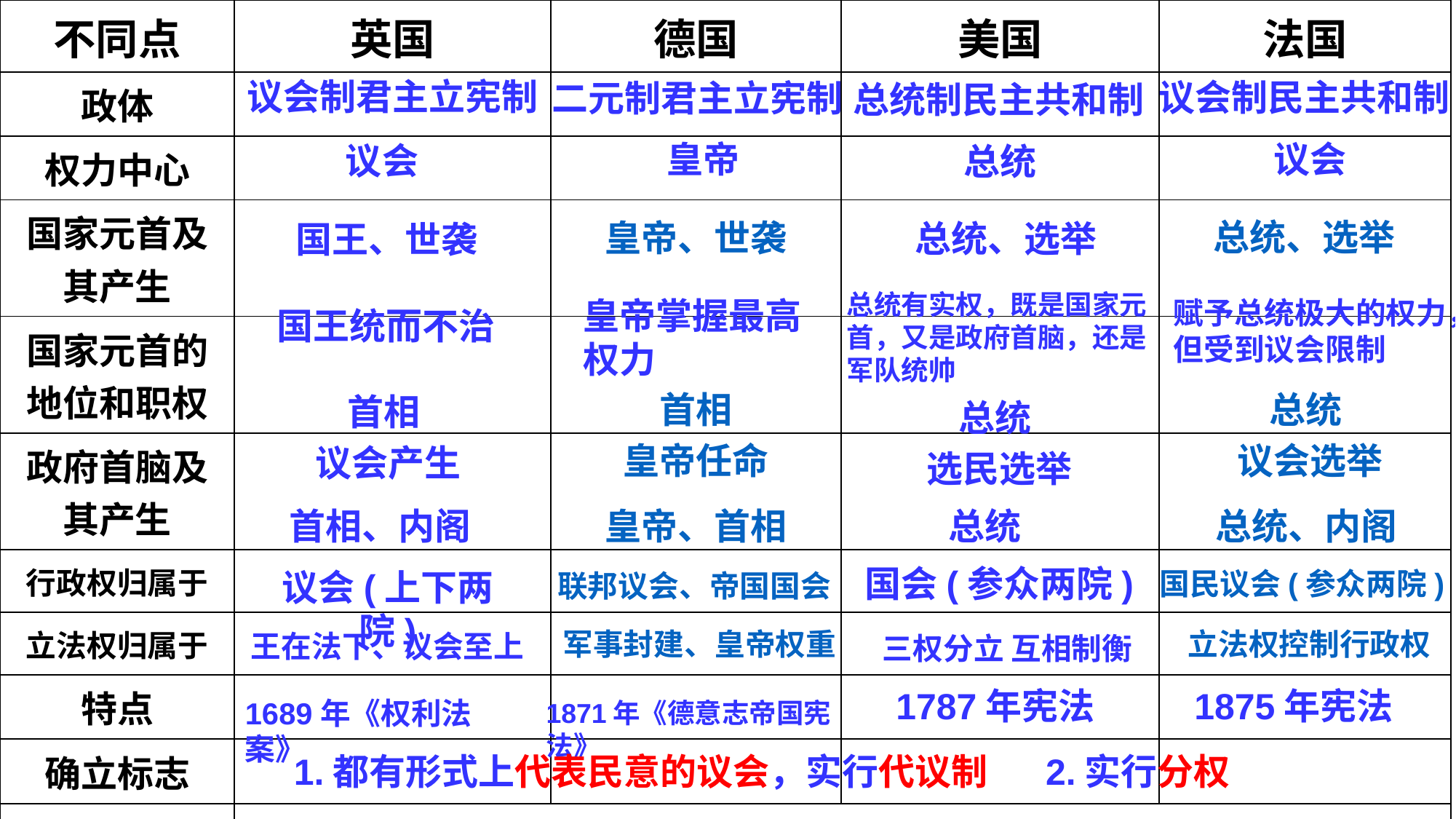

| 不同点 | 英国 | 德国 | 美国 | 法国 |
| --- | --- | --- | --- | --- |
| 政体 |  |  |  |  |
| 权力中心 |  |  |  |  |
| 国家元首及其产生 |  |  |  |  |
| 国家元首的地位和职权 |  |  |  |  |
| 政府首脑及其产生 |  |  |  |  |
| 行政权归属于 |  |  |  |  |
| 立法权归属于 |  |  |  |  |
| 特点 |  |  |  |  |
| 确立标志 |  |  |  |  |
| 相同点 |  |  |  |  |
议会制君主立宪制
议会制民主共和制
二元制君主立宪制
总统制民主共和制
议会
皇帝
议会
总统
总统、选举
皇帝、世袭
总统、选举
国王、世袭
总统有实权，既是国家元首，又是政府首脑，还是军队统帅
皇帝掌握最高权力
赋予总统极大的权力，但受到议会限制
国王统而不治
首相
皇帝任命
总统
议会选举
首相
议会产生
总统
选民选举
皇帝、首相
总统
总统、内阁
首相、内阁
国会(参众两院)
议会(上下两院)
国民议会(参众两院)
联邦议会、帝国国会
军事封建、皇帝权重
立法权控制行政权
王在法下、议会至上
三权分立 互相制衡
1787年宪法
1875年宪法
1689年《权利法案》
1871年《德意志帝国宪法》
1.都有形式上代表民意的议会，实行代议制      2.实行分权